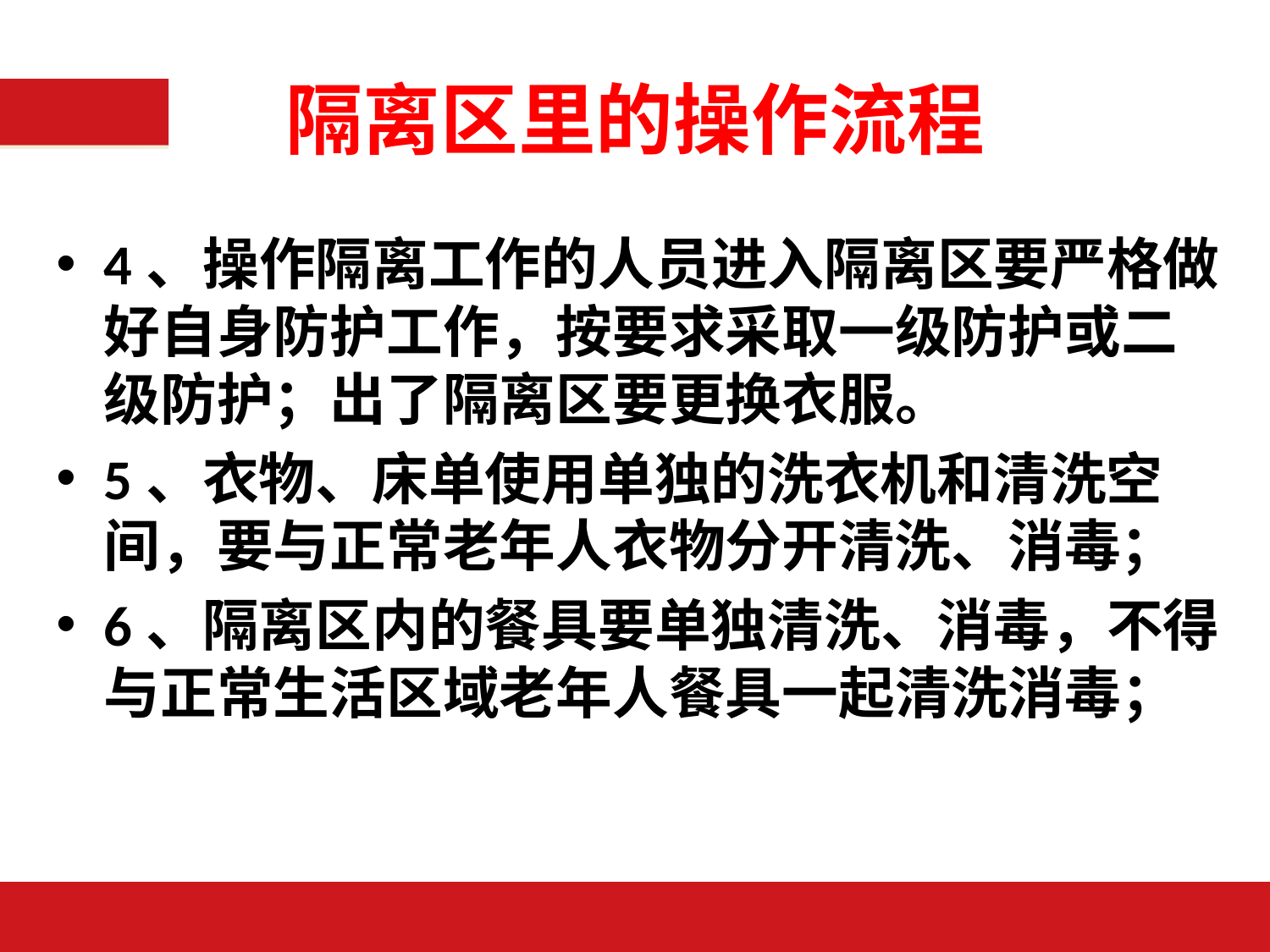

# 隔离区里的操作流程
4、操作隔离工作的人员进入隔离区要严格做好自身防护工作，按要求采取一级防护或二级防护；出了隔离区要更换衣服。
5、衣物、床单使用单独的洗衣机和清洗空间，要与正常老年人衣物分开清洗、消毒；
6、隔离区内的餐具要单独清洗、消毒，不得与正常生活区域老年人餐具一起清洗消毒；